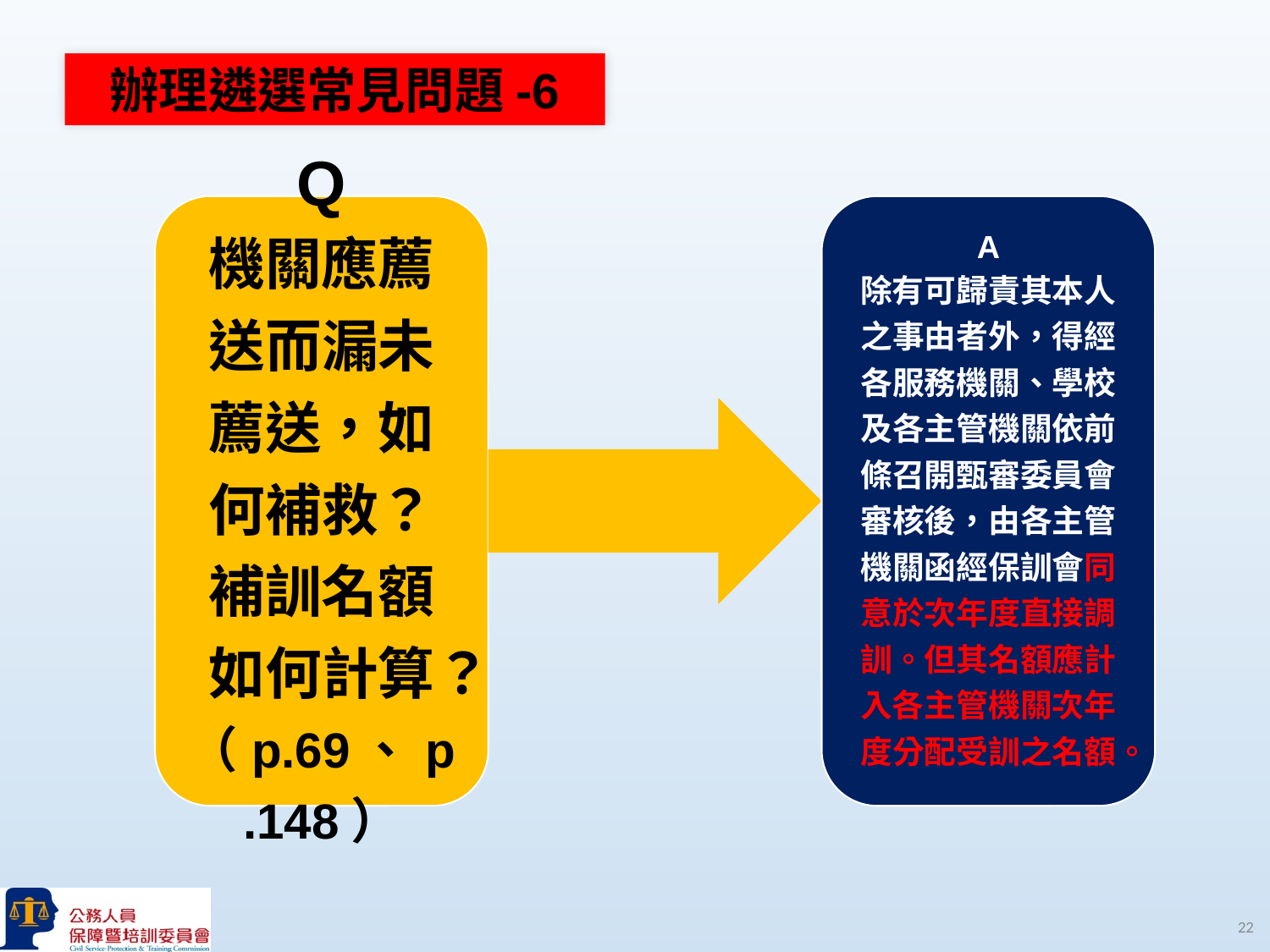

辦理遴選常見問題-6
Q
機關應薦送而漏未薦送，如何補救？補訓名額如何計算？
（p.69、p.148）
A
除有可歸責其本人之事由者外，得經各服務機關、學校及各主管機關依前條召開甄審委員會審核後，由各主管機關函經保訓會同意於次年度直接調訓。但其名額應計入各主管機關次年度分配受訓之名額。
22